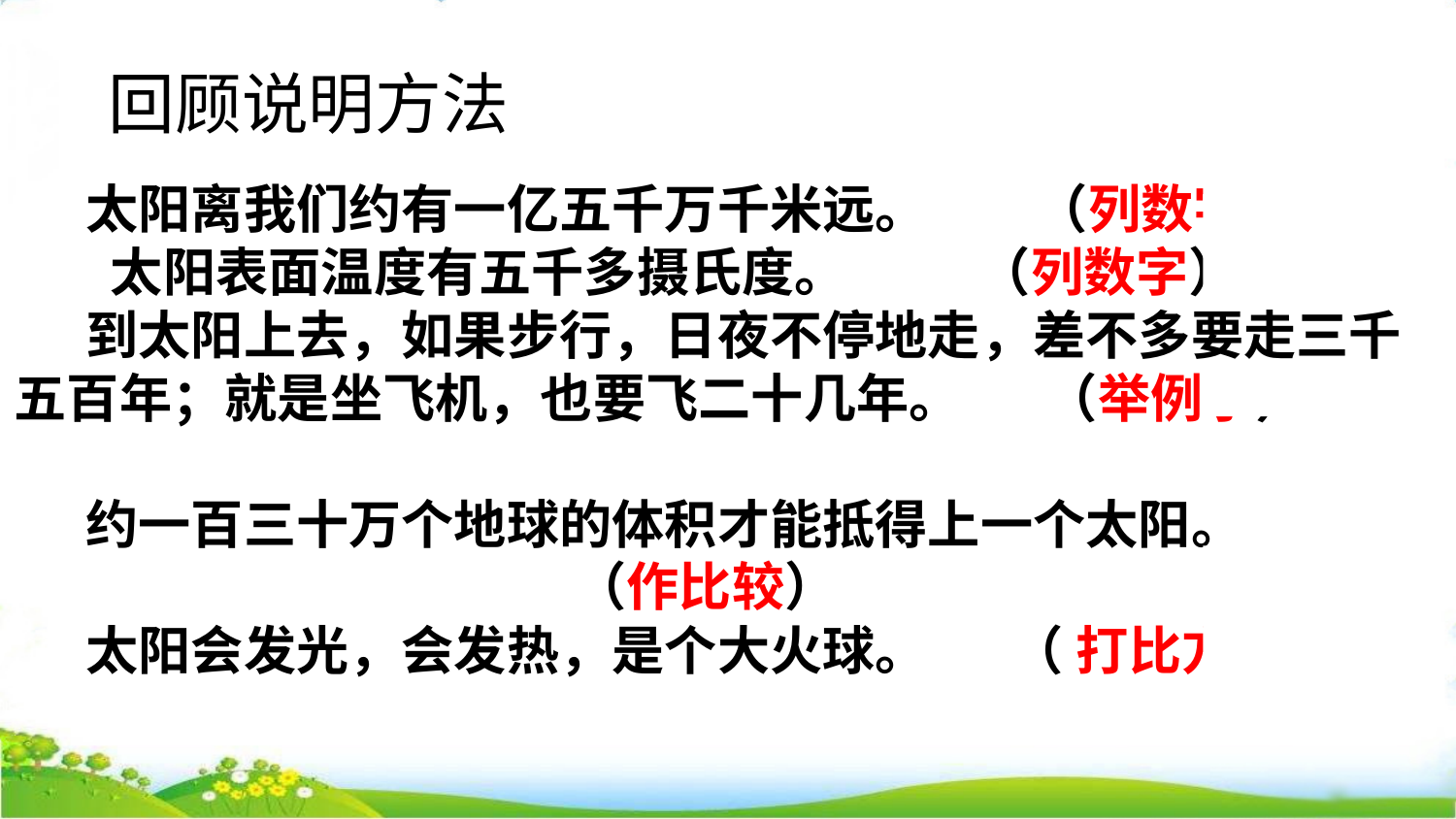

# 回顾说明方法
太阳离我们约有一亿五千万千米远。         （列数字）
 太阳表面温度有五千多摄氏度。           （列数字）
到太阳上去，如果步行，日夜不停地走，差不多要走三千五百年；就是坐飞机，也要飞二十几年。       （举例子）

约一百三十万个地球的体积才能抵得上一个太阳。
                                        （作比较）
太阳会发光，会发热，是个大火球。       （ 打比方）